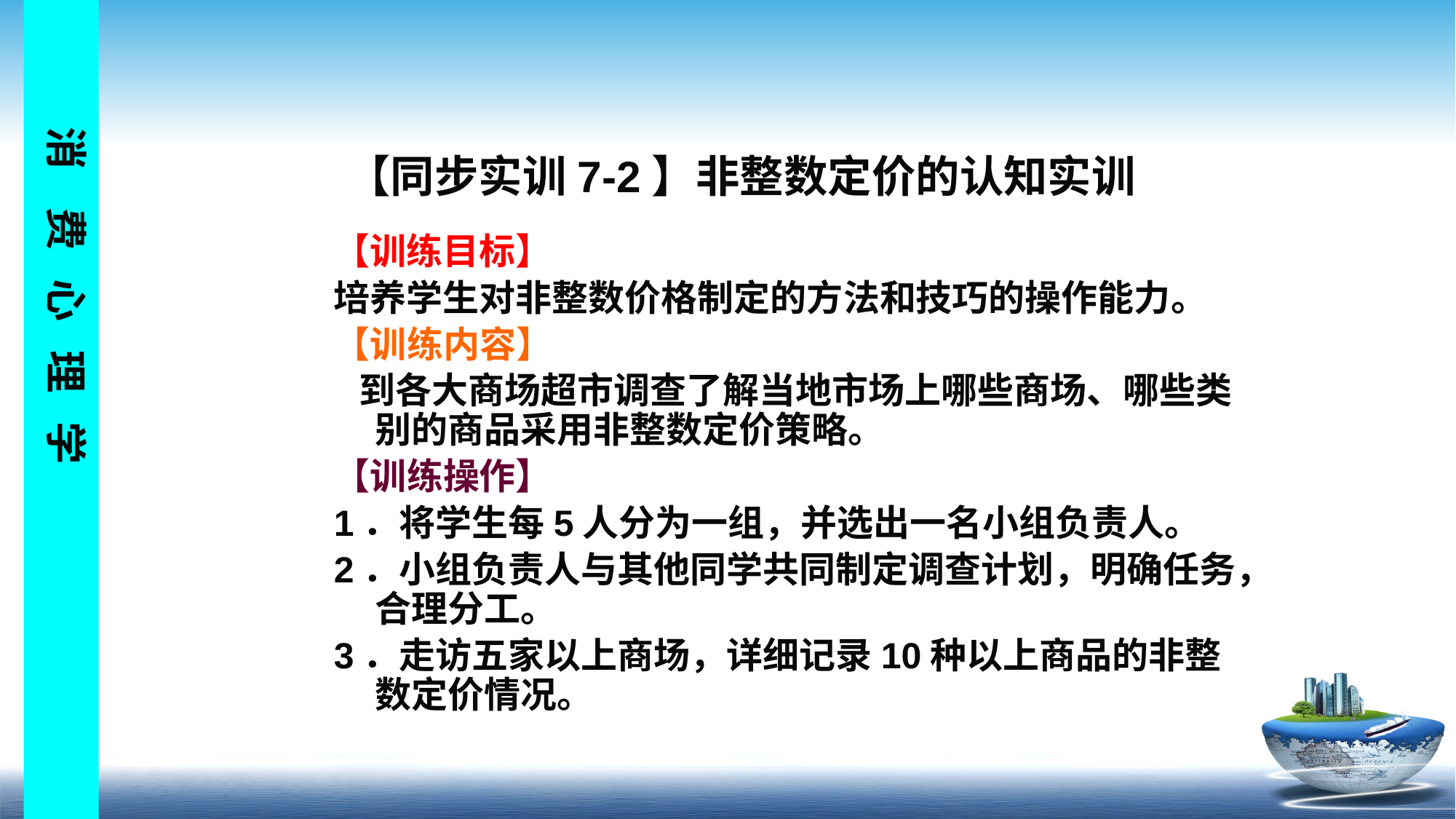

# 【同步实训7-2】非整数定价的认知实训
【训练目标】
培养学生对非整数价格制定的方法和技巧的操作能力。
【训练内容】
  到各大商场超市调查了解当地市场上哪些商场、哪些类别的商品采用非整数定价策略。
【训练操作】
1．将学生每5人分为一组，并选出一名小组负责人。
2．小组负责人与其他同学共同制定调查计划，明确任务，合理分工。
3．走访五家以上商场，详细记录10种以上商品的非整数定价情况。